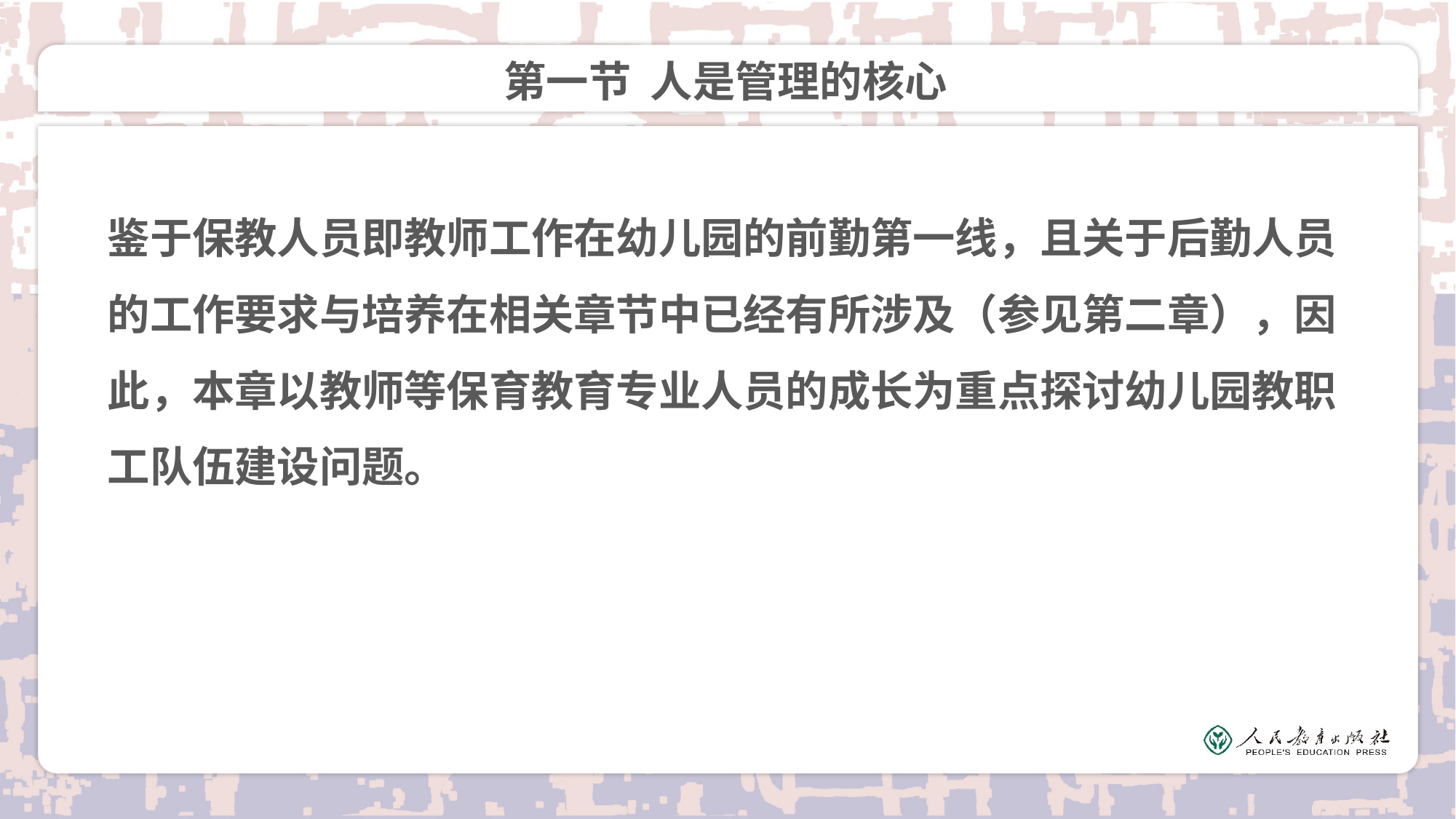

# 第一节  人是管理的核心
鉴于保教人员即教师工作在幼儿园的前勤第一线，且关于后勤人员的工作要求与培养在相关章节中已经有所涉及（参见第二章），因此，本章以教师等保育教育专业人员的成长为重点探讨幼儿园教职工队伍建设问题。